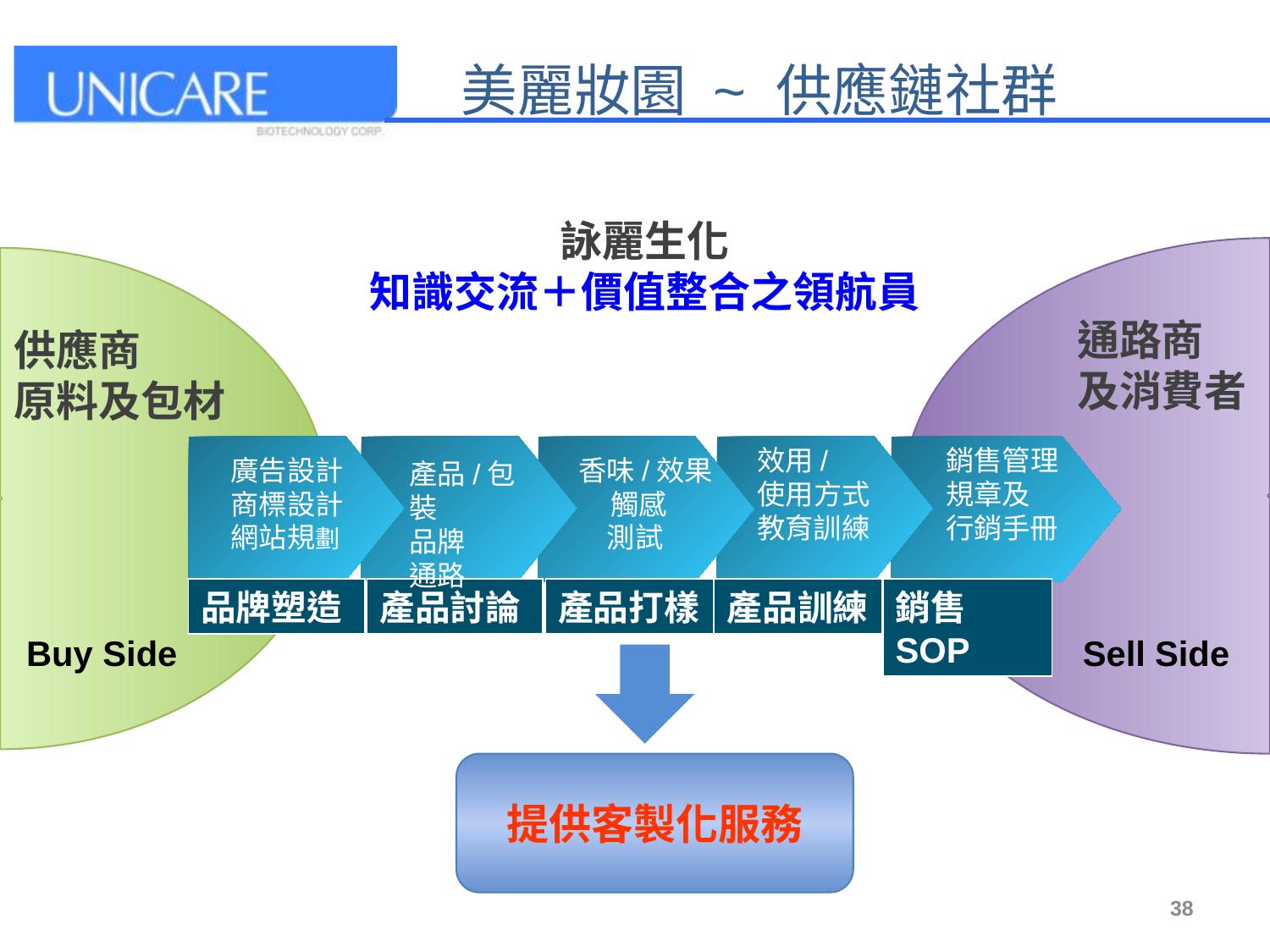

美麗妝園 ~ 供應鏈社群

詠麗生化
知識交流＋價值整合之領航員
通路商
及消費者
供應商
原料及包材

效用/
使用方式
教育訓練

銷售管理
規章及
行銷手冊
廣告設計
商標設計
網站規劃

香味/效果
    觸感
　測試
產品/包裝
品牌
通路
品牌塑造
產品討論
產品打樣
產品訓練
銷售SOP
Buy Side
Sell Side

提供客製化服務
38